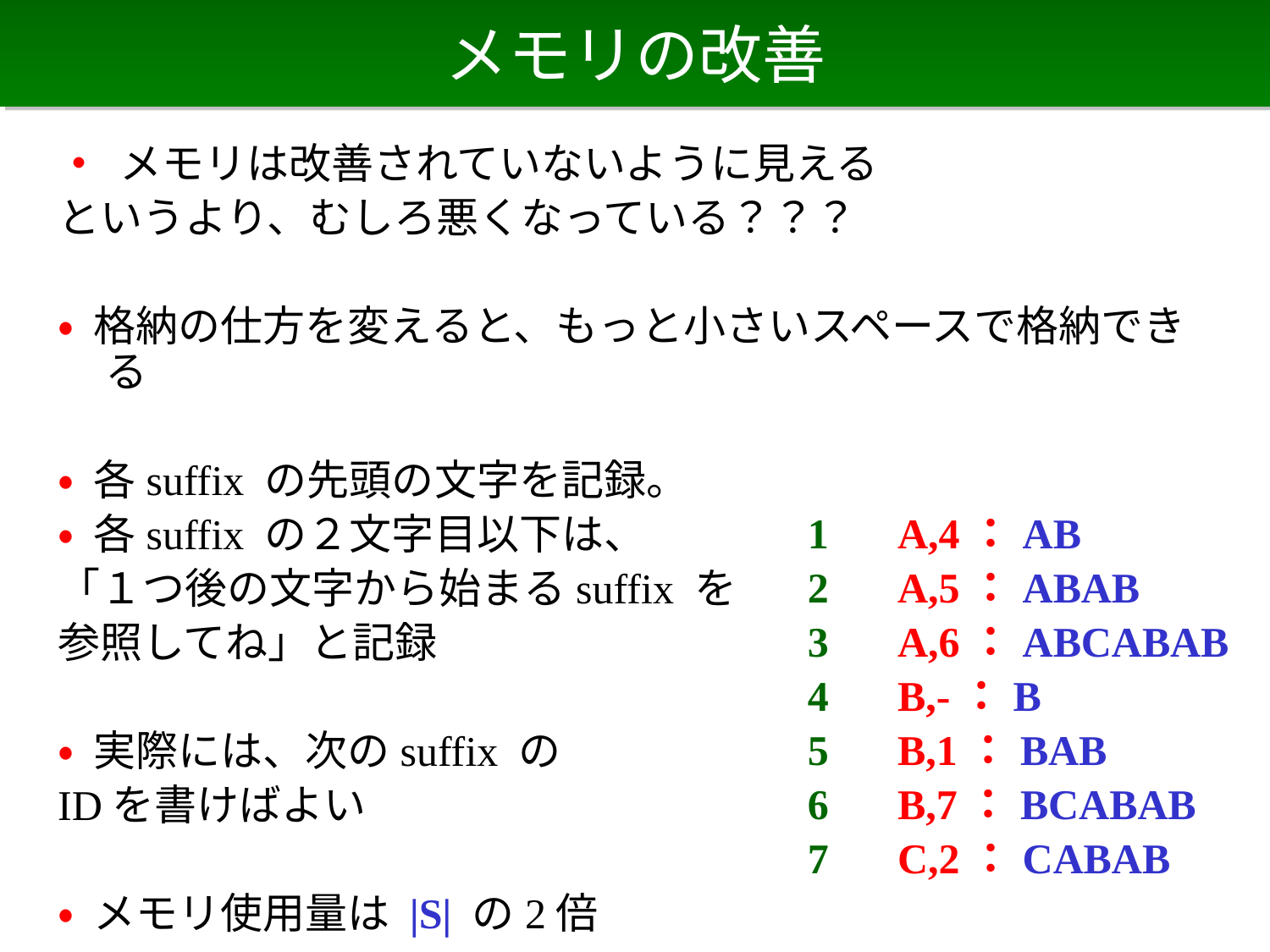

# メモリの改善
• メモリは改善されていないように見える
というより、むしろ悪くなっている？？？

• 格納の仕方を変えると、もっと小さいスペースで格納できる

• 各suffix の先頭の文字を記録。
• 各suffix の２文字目以下は、
「１つ後の文字から始まるsuffix を
参照してね」と記録

• 実際には、次のsuffix の
IDを書けばよい

• メモリ使用量は |S| の2倍
1
2
3
4
5
6
7
A,4：AB
A,5：ABAB
A,6：ABCABAB
B,-：B
B,1：BAB
B,7：BCABAB
C,2：CABAB